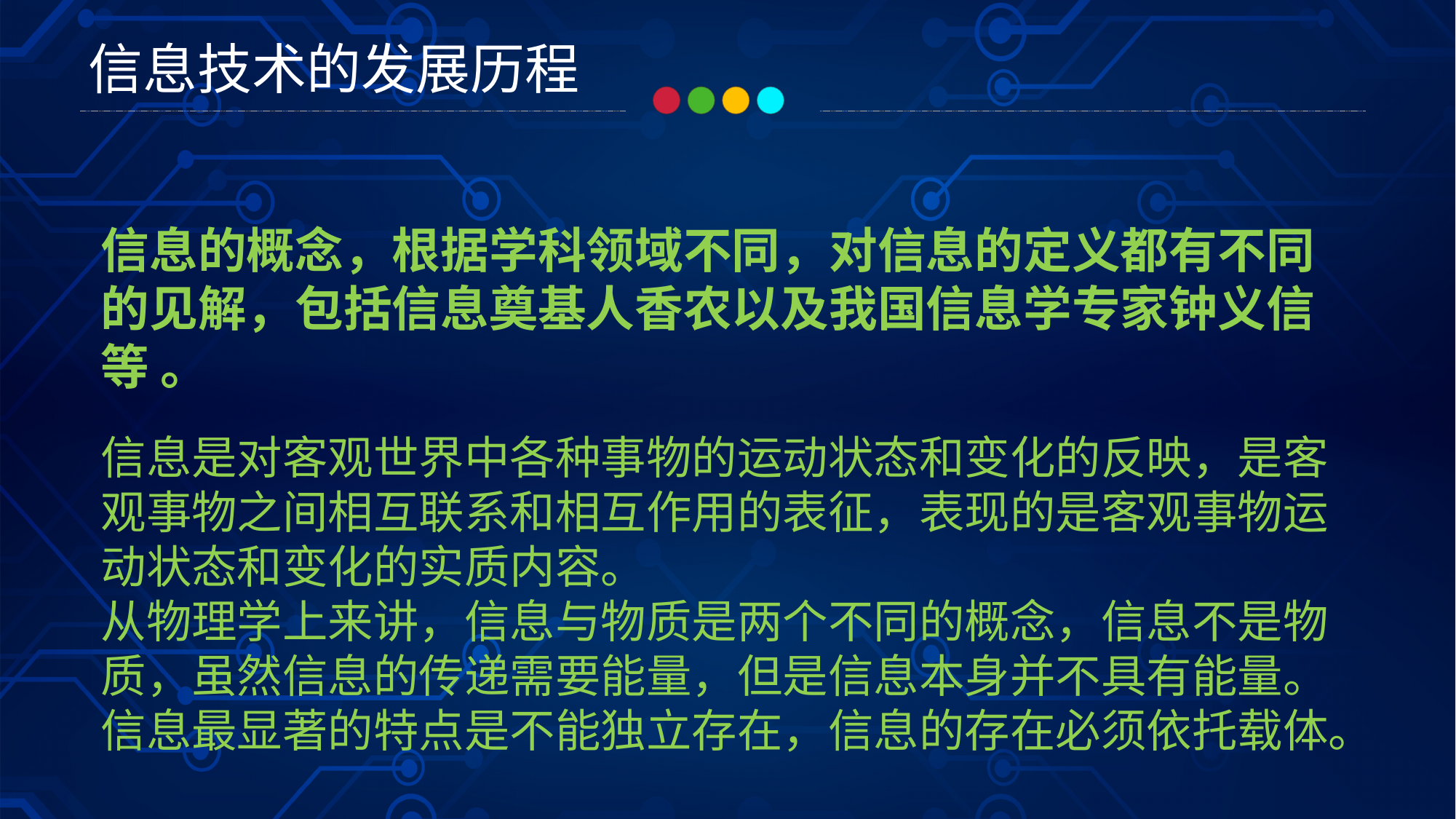

信息技术的发展历程
# 信息的概念，根据学科领域不同，对信息的定义都有不同的见解，包括信息奠基人香农以及我国信息学专家钟义信等 。
信息是对客观世界中各种事物的运动状态和变化的反映，是客观事物之间相互联系和相互作用的表征，表现的是客观事物运动状态和变化的实质内容。
从物理学上来讲，信息与物质是两个不同的概念，信息不是物质，虽然信息的传递需要能量，但是信息本身并不具有能量。信息最显著的特点是不能独立存在，信息的存在必须依托载体。